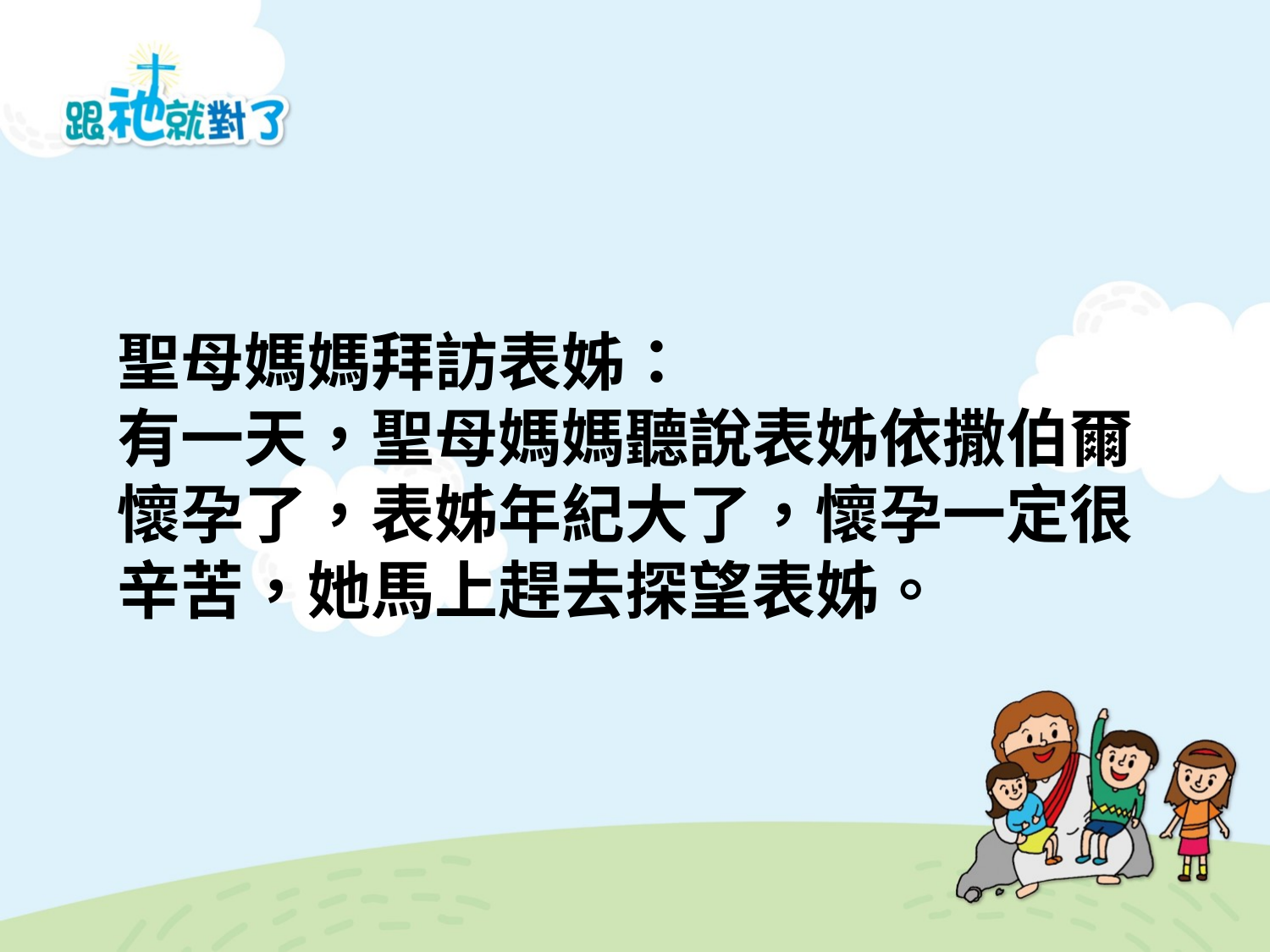

聖母媽媽拜訪表姊：
有一天，聖母媽媽聽說表姊依撒伯爾懷孕了，表姊年紀大了，懷孕一定很辛苦，她馬上趕去探望表姊。